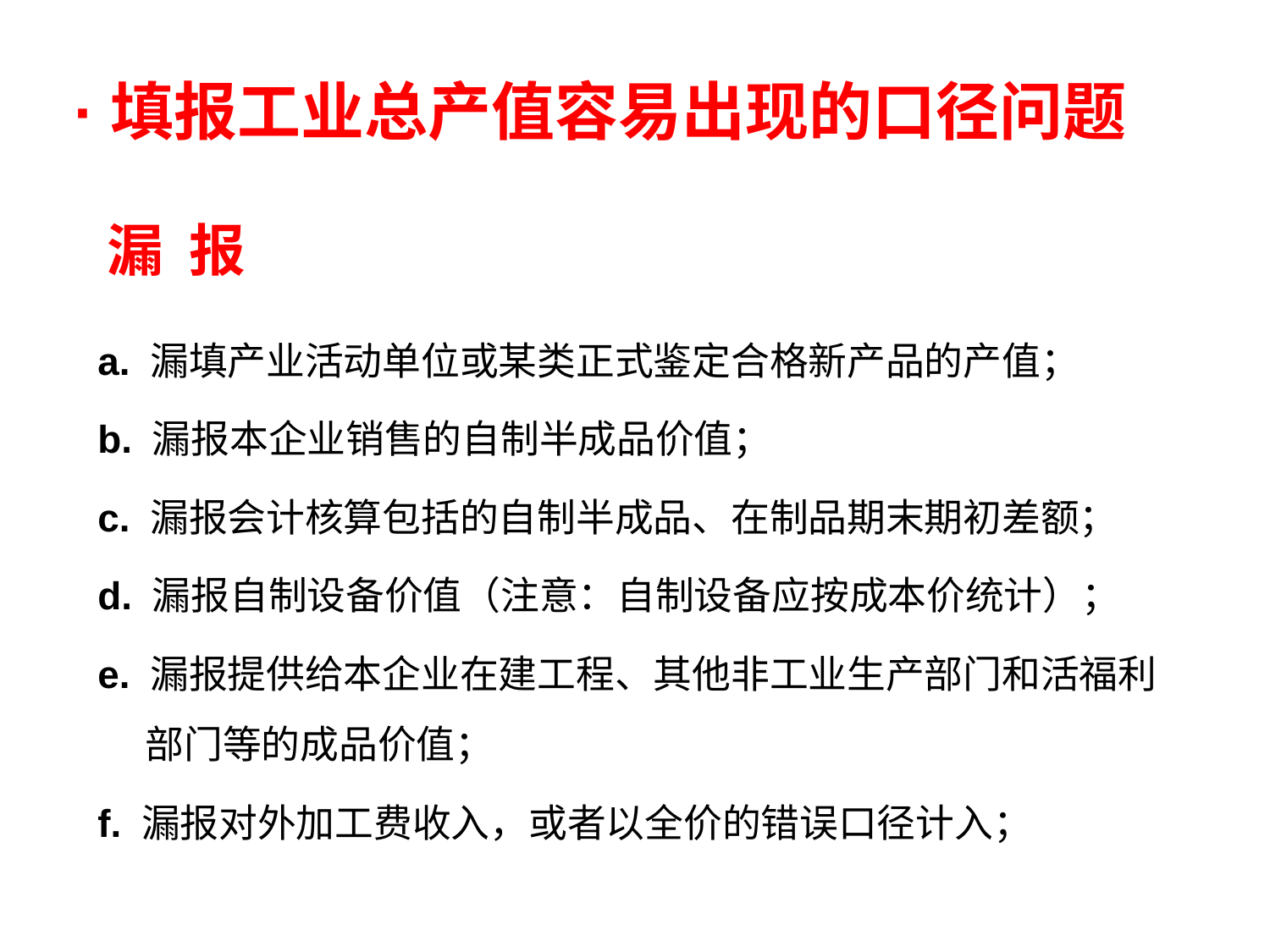

·填报工业总产值容易出现的口径问题
漏  报
a. 漏填产业活动单位或某类正式鉴定合格新产品的产值；
b. 漏报本企业销售的自制半成品价值；
c. 漏报会计核算包括的自制半成品、在制品期末期初差额；
d. 漏报自制设备价值（注意：自制设备应按成本价统计）；
e. 漏报提供给本企业在建工程、其他非工业生产部门和活福利部门等的成品价值；
f. 漏报对外加工费收入，或者以全价的错误口径计入；